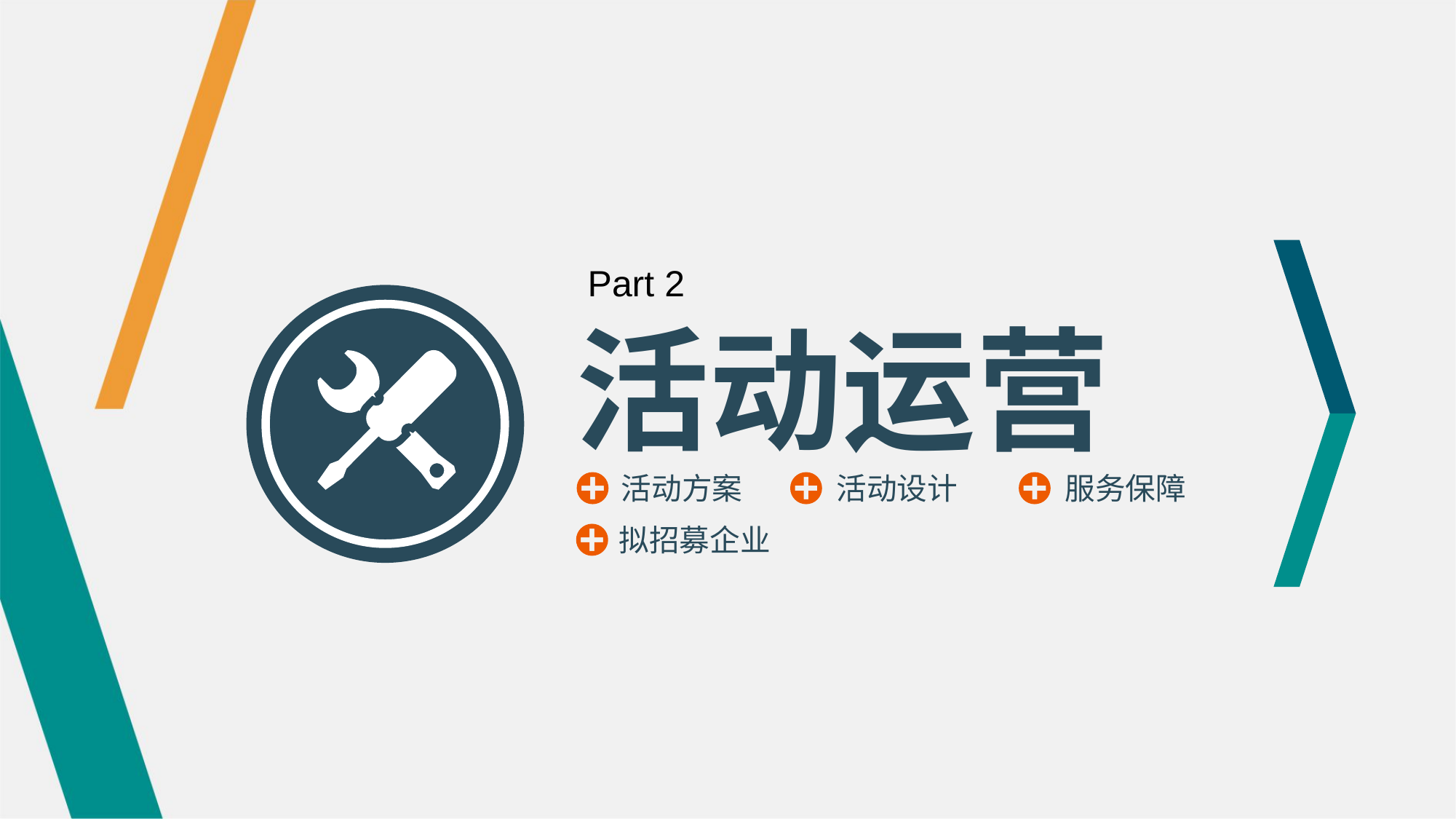

Part 2

活动运营

活动方案
活动设计
服务保障

拟招募企业